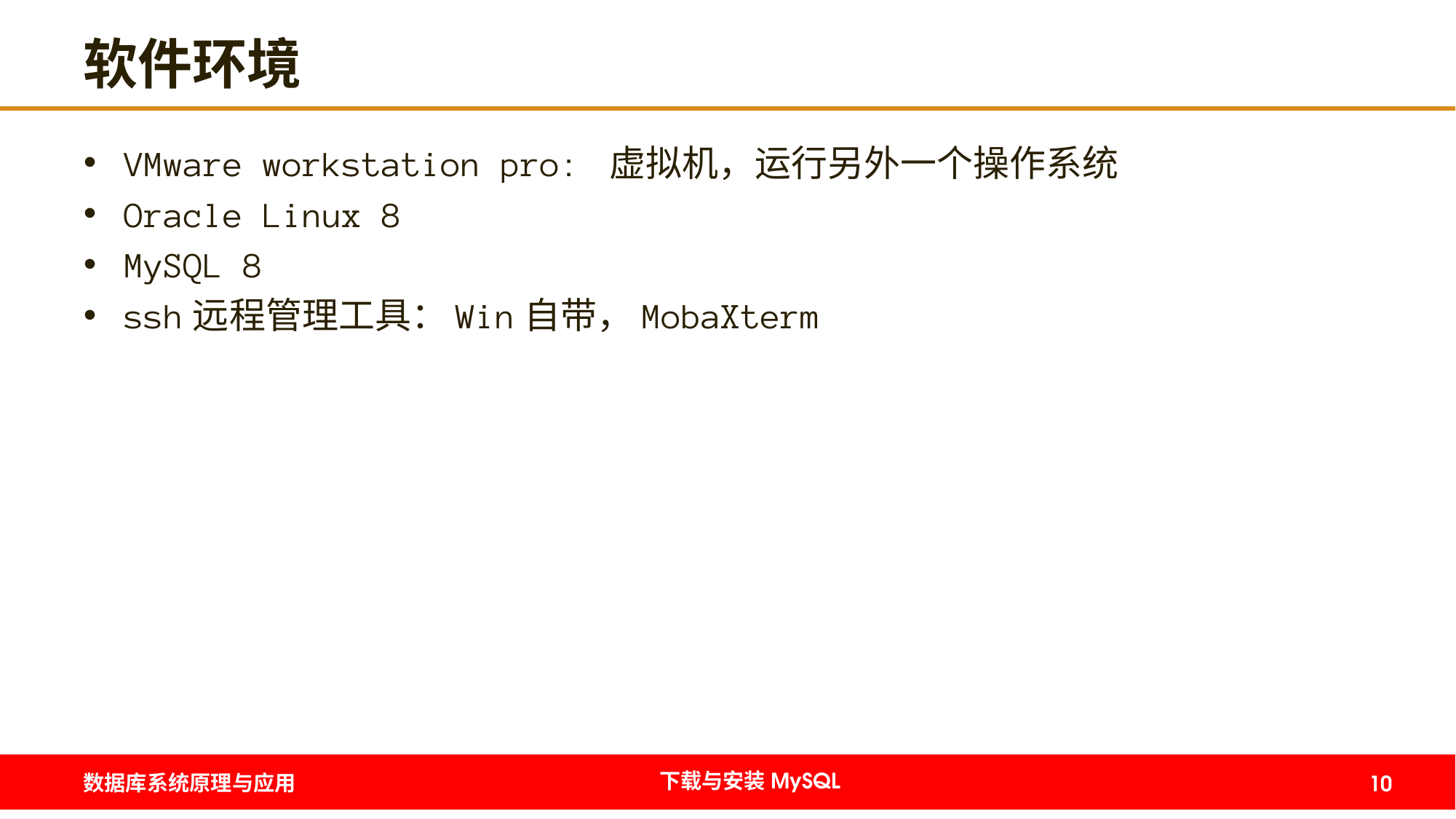

# 软件环境
VMware workstation pro: 虚拟机，运行另外一个操作系统
Oracle Linux 8
MySQL 8
ssh远程管理工具：Win自带，MobaXterm